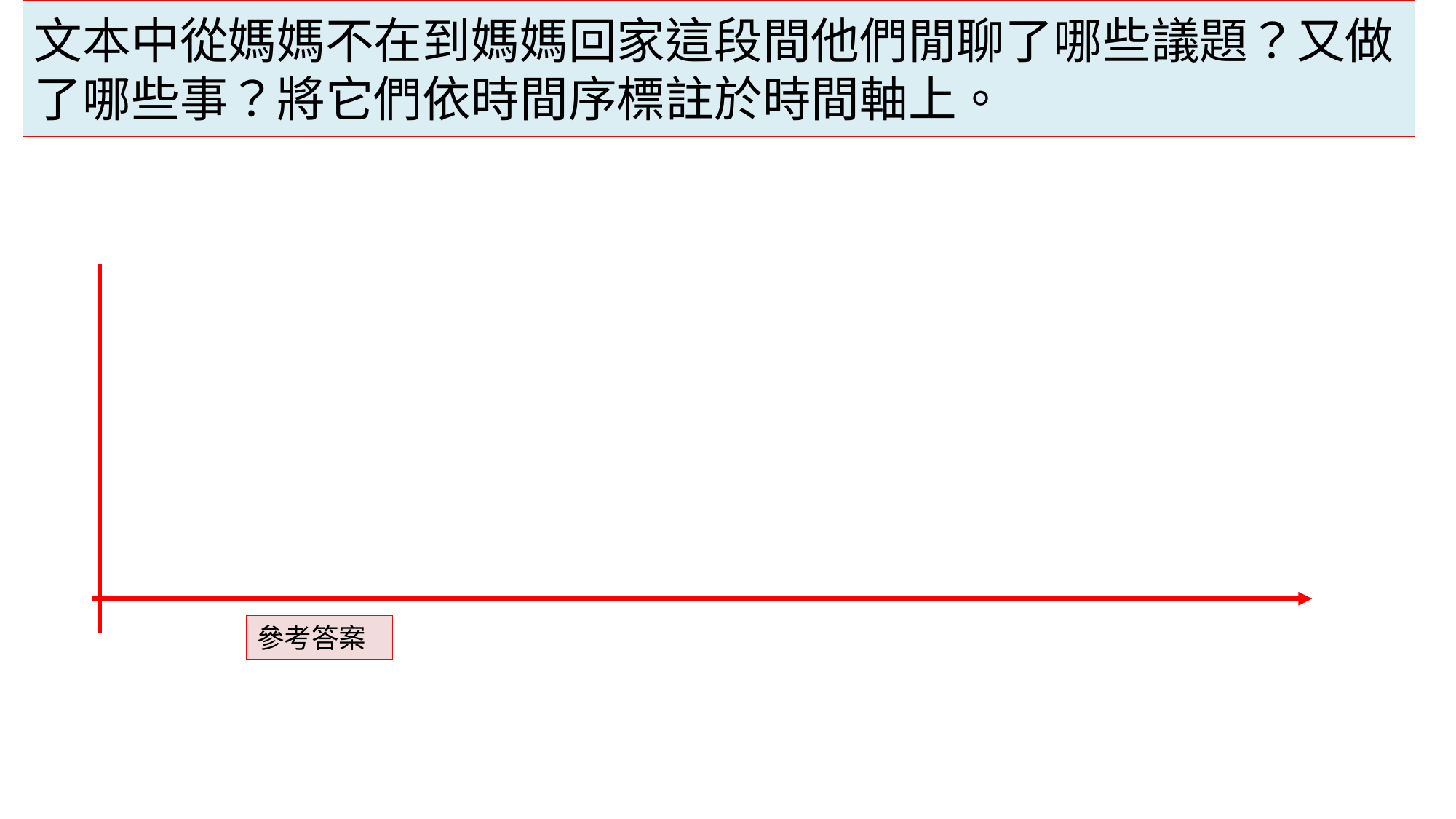

# 文本中從媽媽不在到媽媽回家這段間他們閒聊了哪些議題？又做了哪些事？將它們依時間序標註於時間軸上。

參考答案